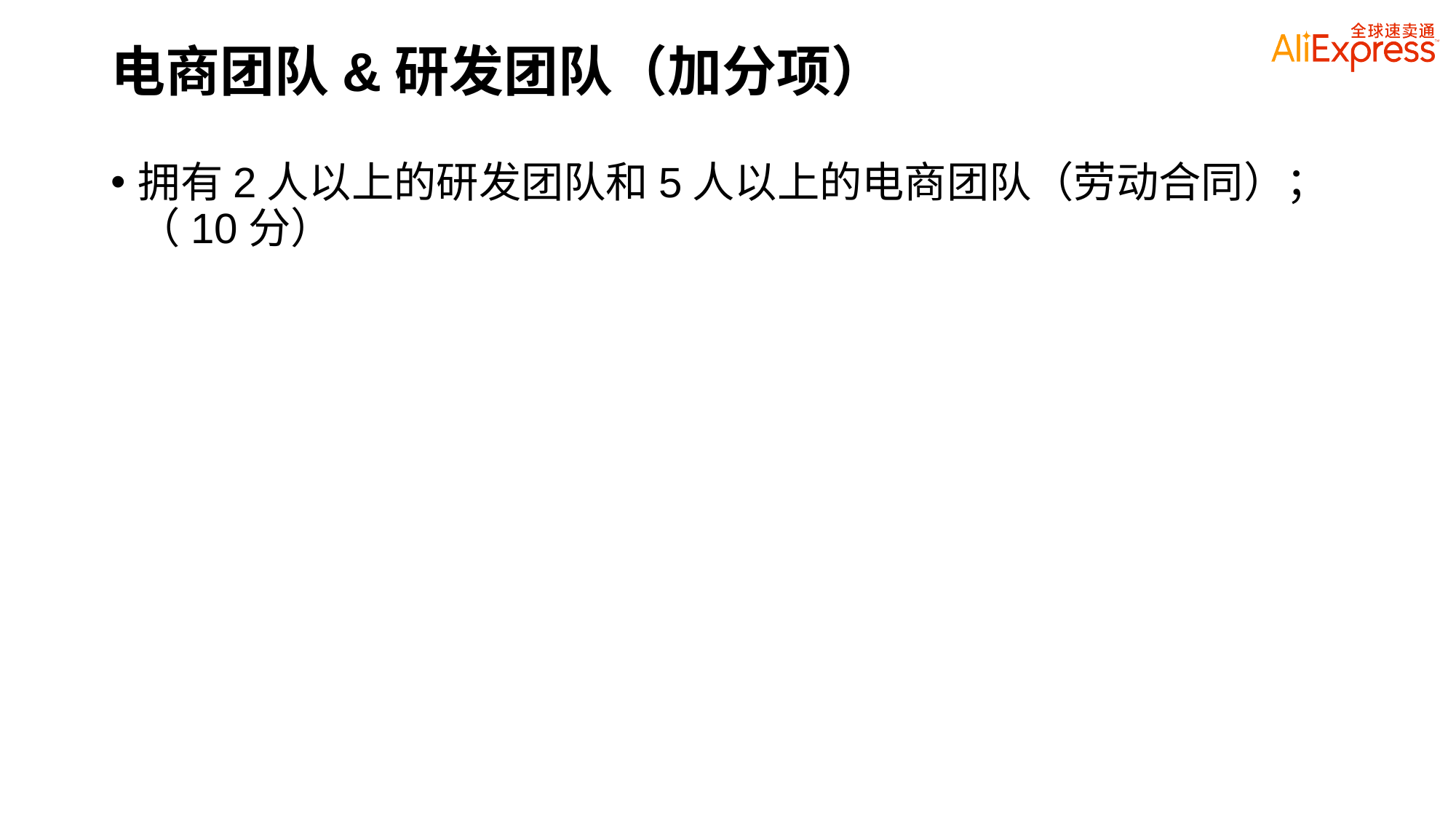

# 电商团队&研发团队（加分项）
拥有2人以上的研发团队和5人以上的电商团队（劳动合同）；（10分）